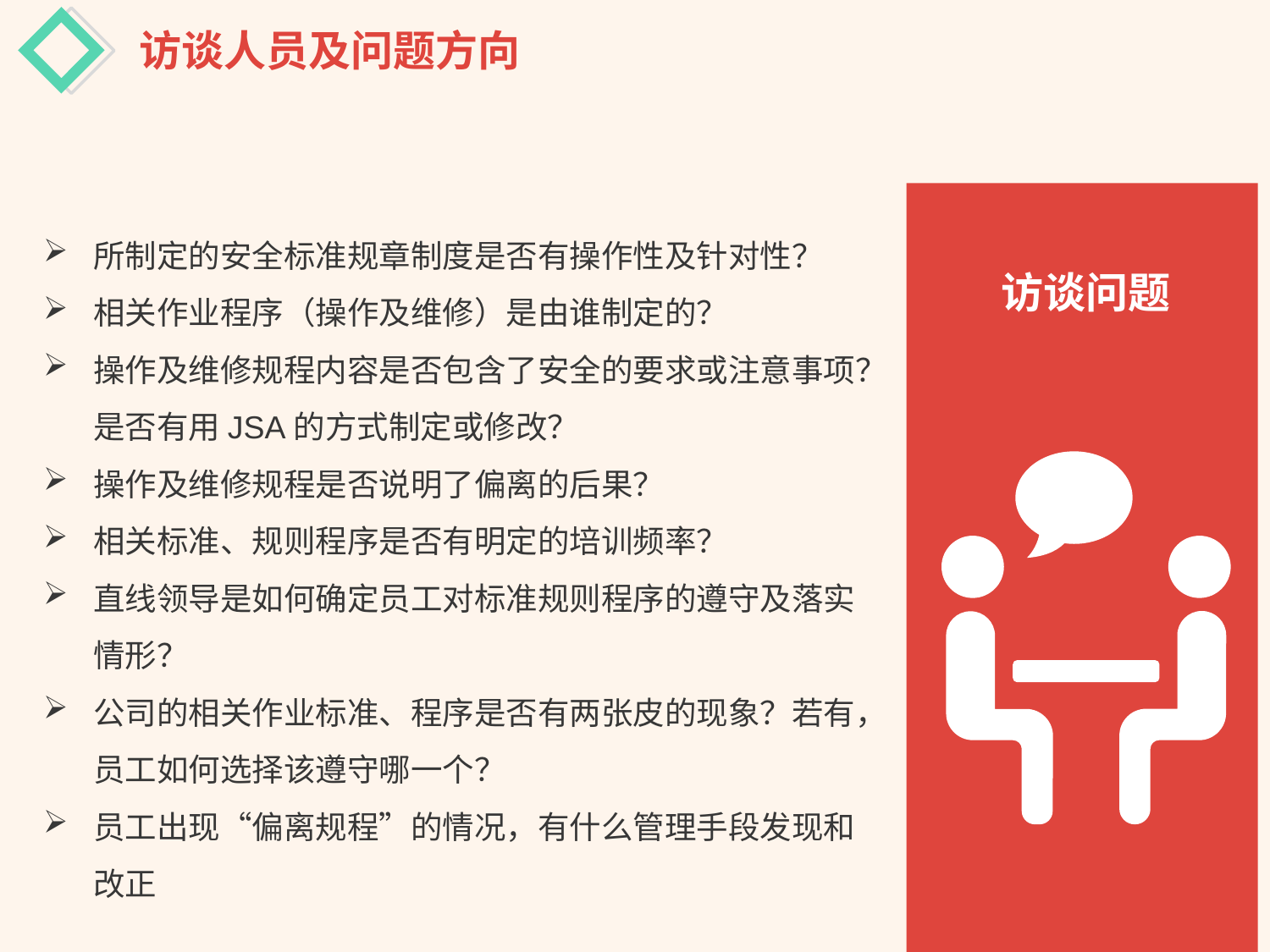

访谈人员及问题方向

所制定的安全标准规章制度是否有操作性及针对性？
相关作业程序（操作及维修）是由谁制定的？
操作及维修规程内容是否包含了安全的要求或注意事项？是否有用JSA的方式制定或修改？
操作及维修规程是否说明了偏离的后果？
相关标准、规则程序是否有明定的培训频率？
直线领导是如何确定员工对标准规则程序的遵守及落实情形？
公司的相关作业标准、程序是否有两张皮的现象？若有，员工如何选择该遵守哪一个？
员工出现“偏离规程”的情况，有什么管理手段发现和改正
访谈问题